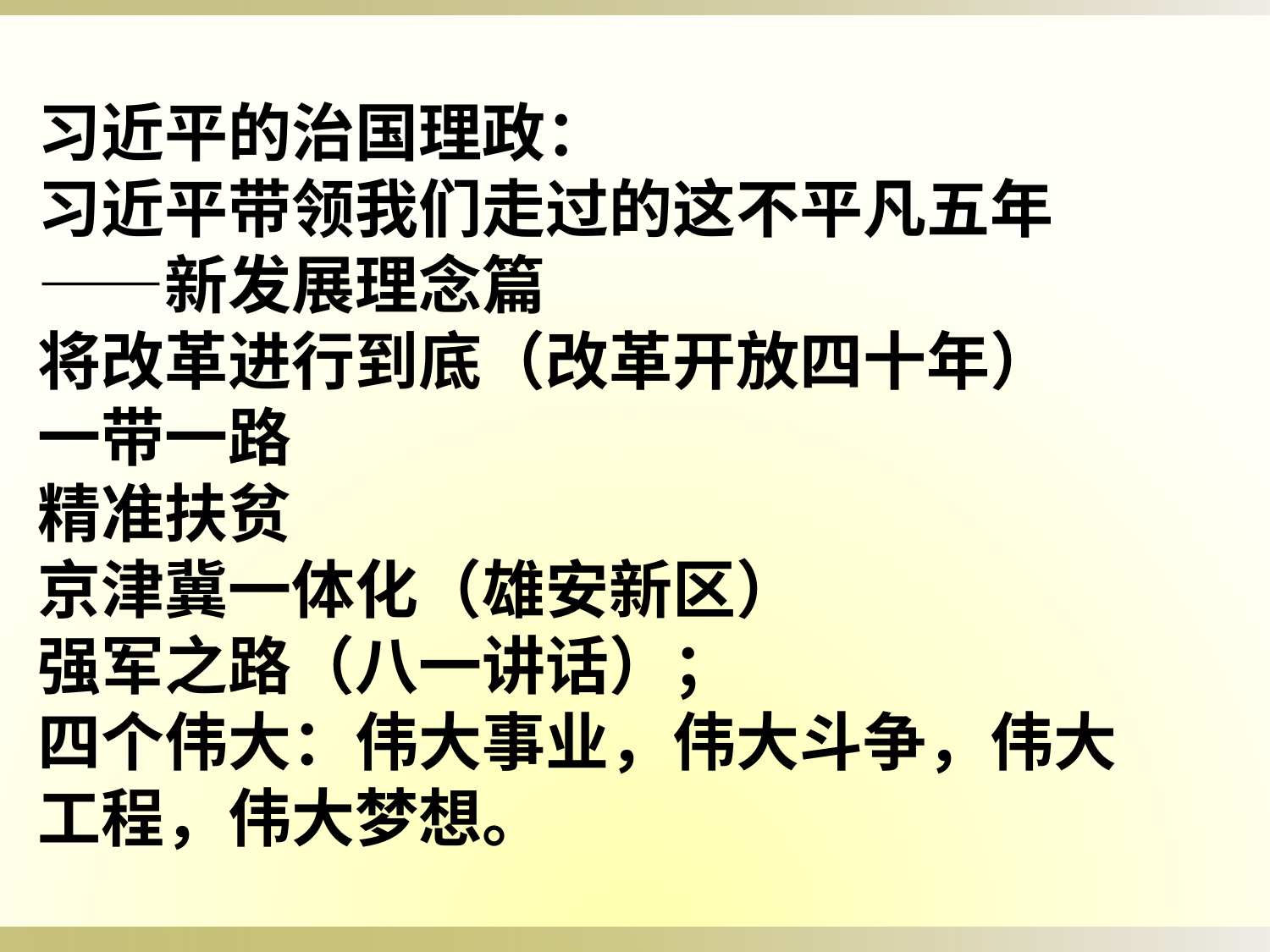

习近平的治国理政：
习近平带领我们走过的这不平凡五年——新发展理念篇
将改革进行到底（改革开放四十年）
一带一路
精准扶贫
京津冀一体化（雄安新区）
强军之路（八一讲话）；
四个伟大：伟大事业，伟大斗争，伟大工程，伟大梦想。